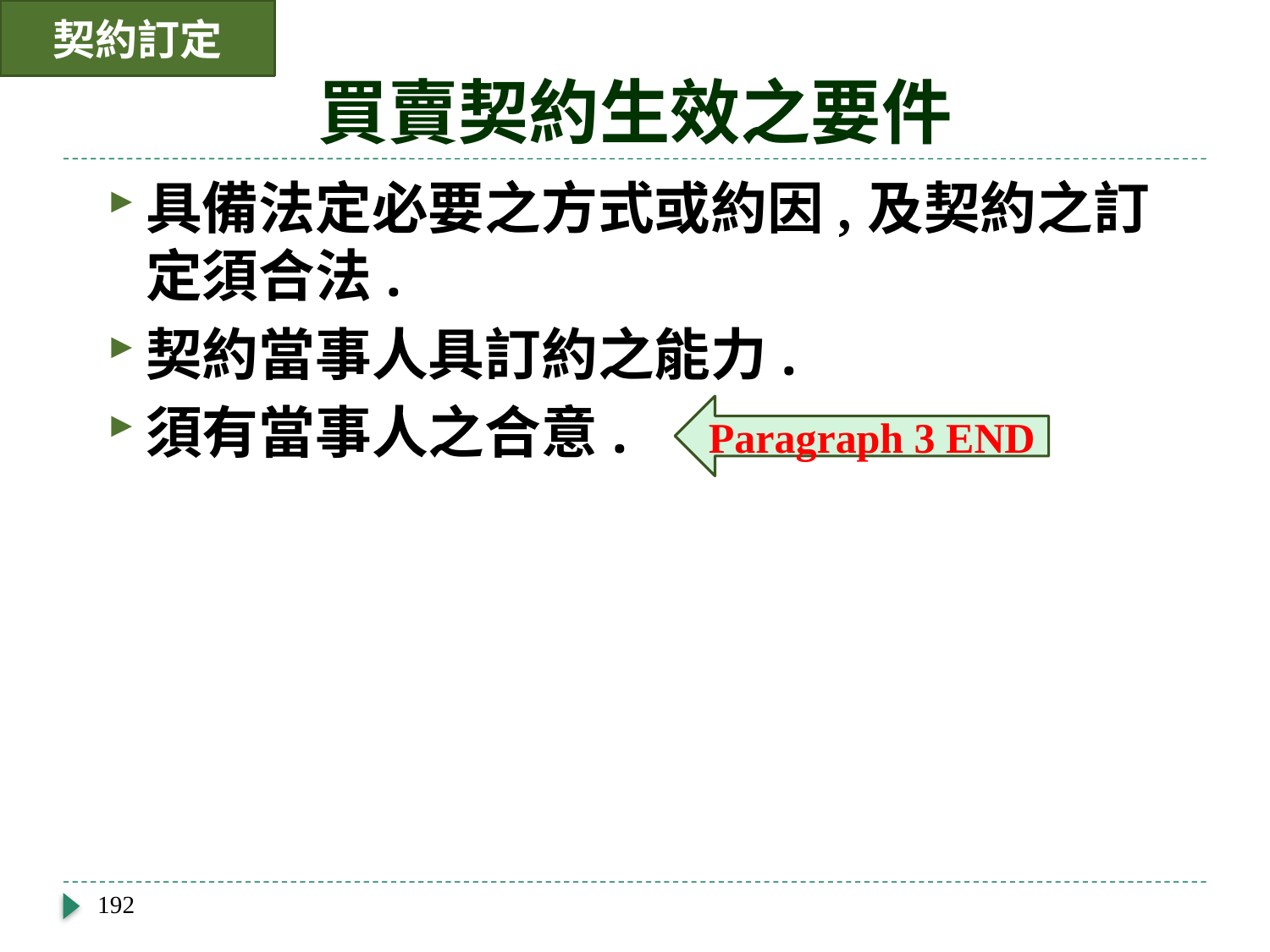

契約訂定
# 買賣契約生效之要件
具備法定必要之方式或約因,及契約之訂定須合法.
契約當事人具訂約之能力.
須有當事人之合意.
Paragraph 3 END
192